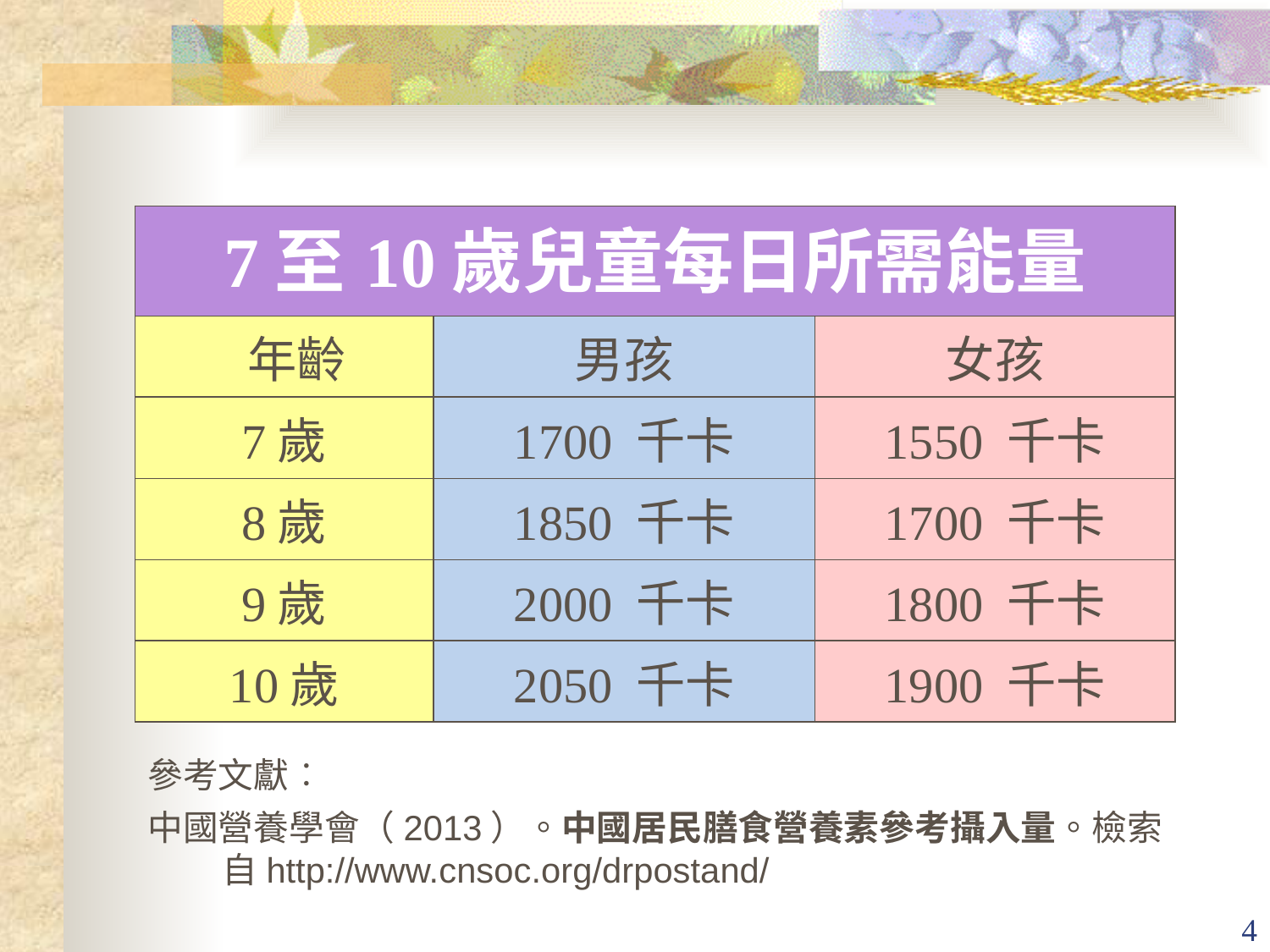

| 7至10歲兒童每日所需能量 |  |  |
| --- | --- | --- |
| 年齡 | 男孩 | 女孩 |
| 7歲 | 1700 千卡 | 1550 千卡 |
| 8歲 | 1850 千卡 | 1700 千卡 |
| 9歲 | 2000 千卡 | 1800 千卡 |
| 10歲 | 2050 千卡 | 1900 千卡 |
參考文獻︰
中國營養學會（2013）。中國居民膳食營養素參考攝入量。檢索自http://www.cnsoc.org/drpostand/
4